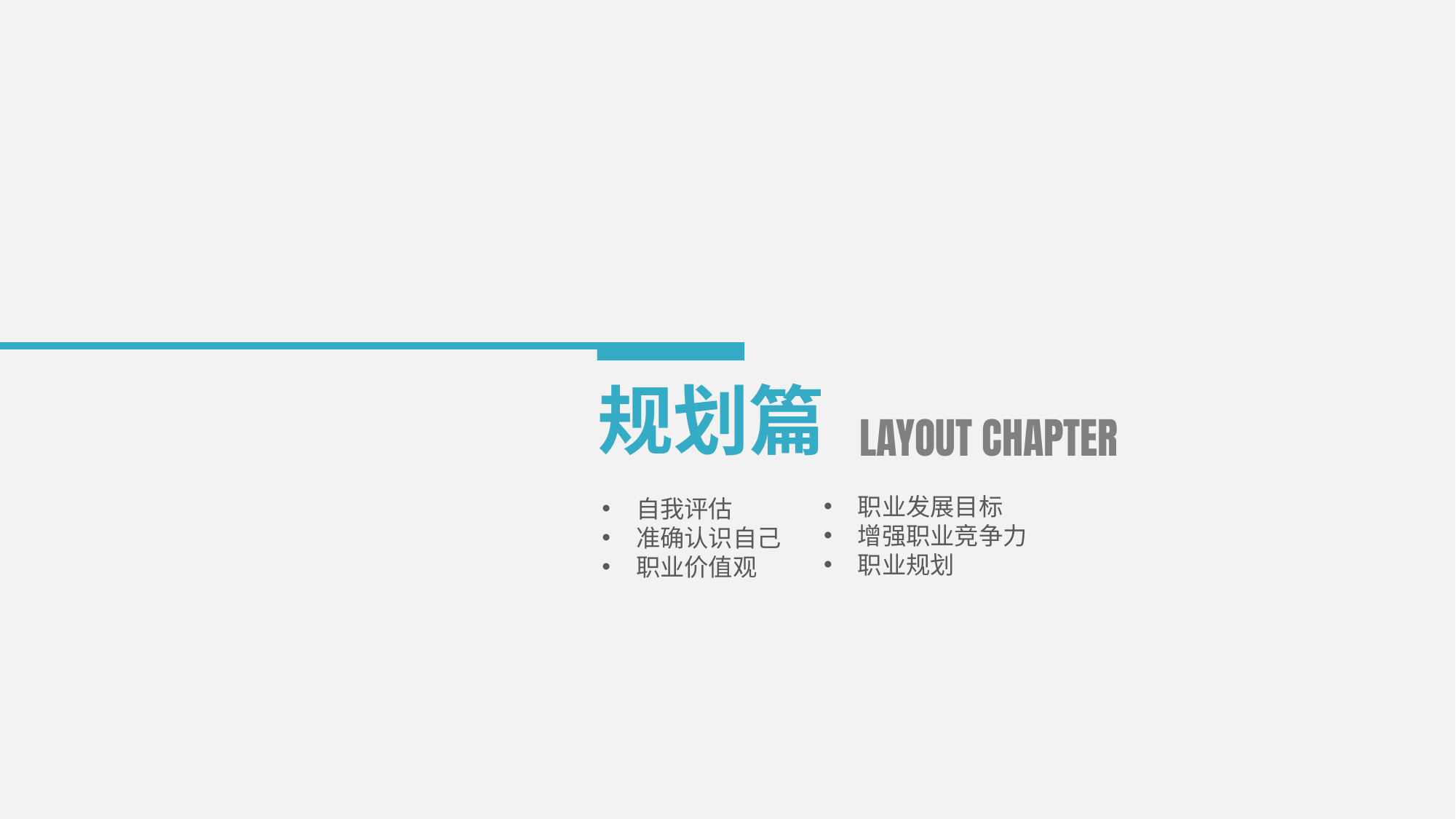

规划篇
LAYOUT CHAPTER
职业发展目标
增强职业竞争力
职业规划
自我评估
准确认识自己
职业价值观